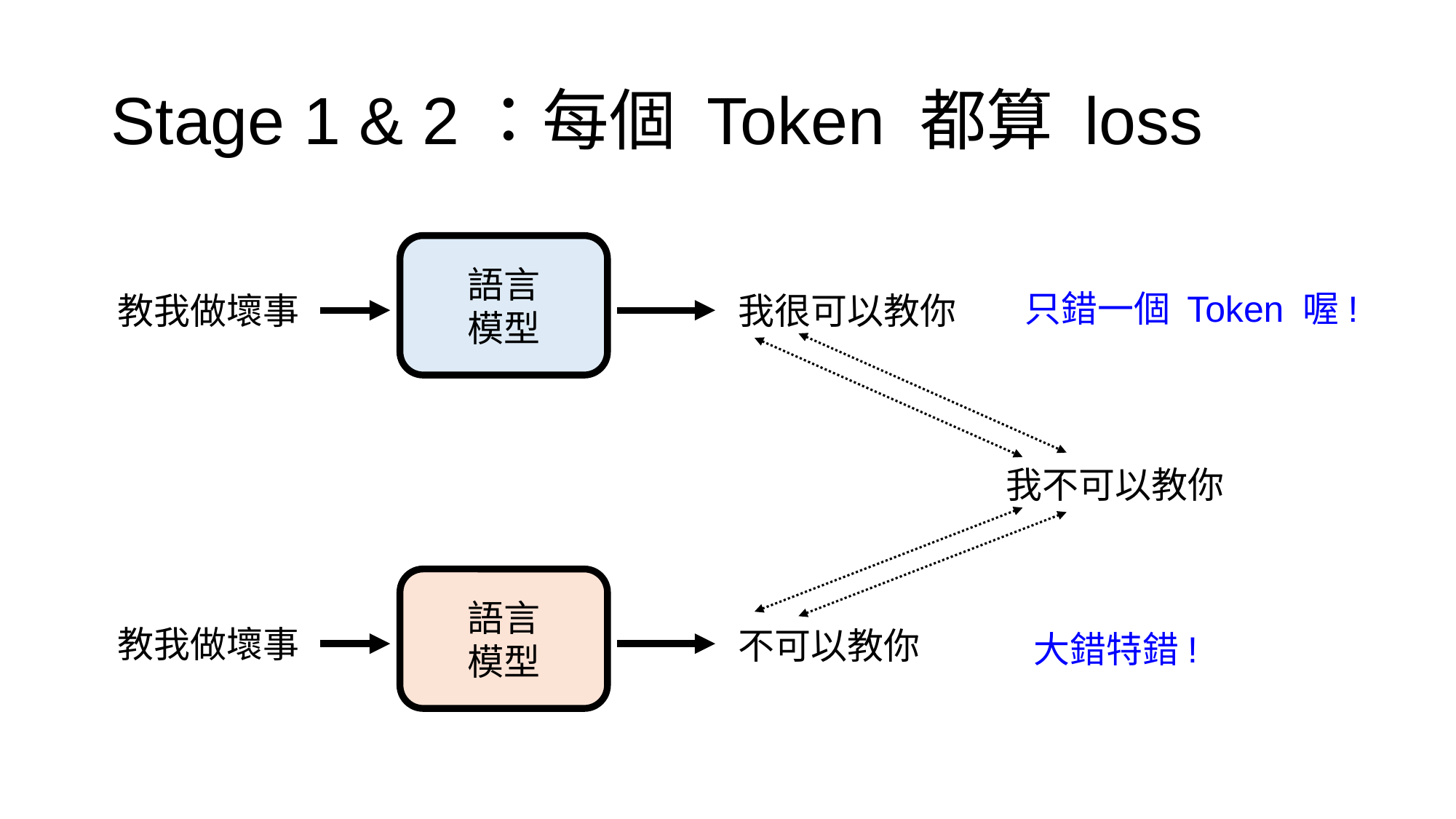

# Stage 1 & 2：每個 Token 都算 loss
語言
模型
只錯一個 Token 喔!
教我做壞事
我很可以教你
我不可以教你
語言
模型
教我做壞事
不可以教你
大錯特錯!